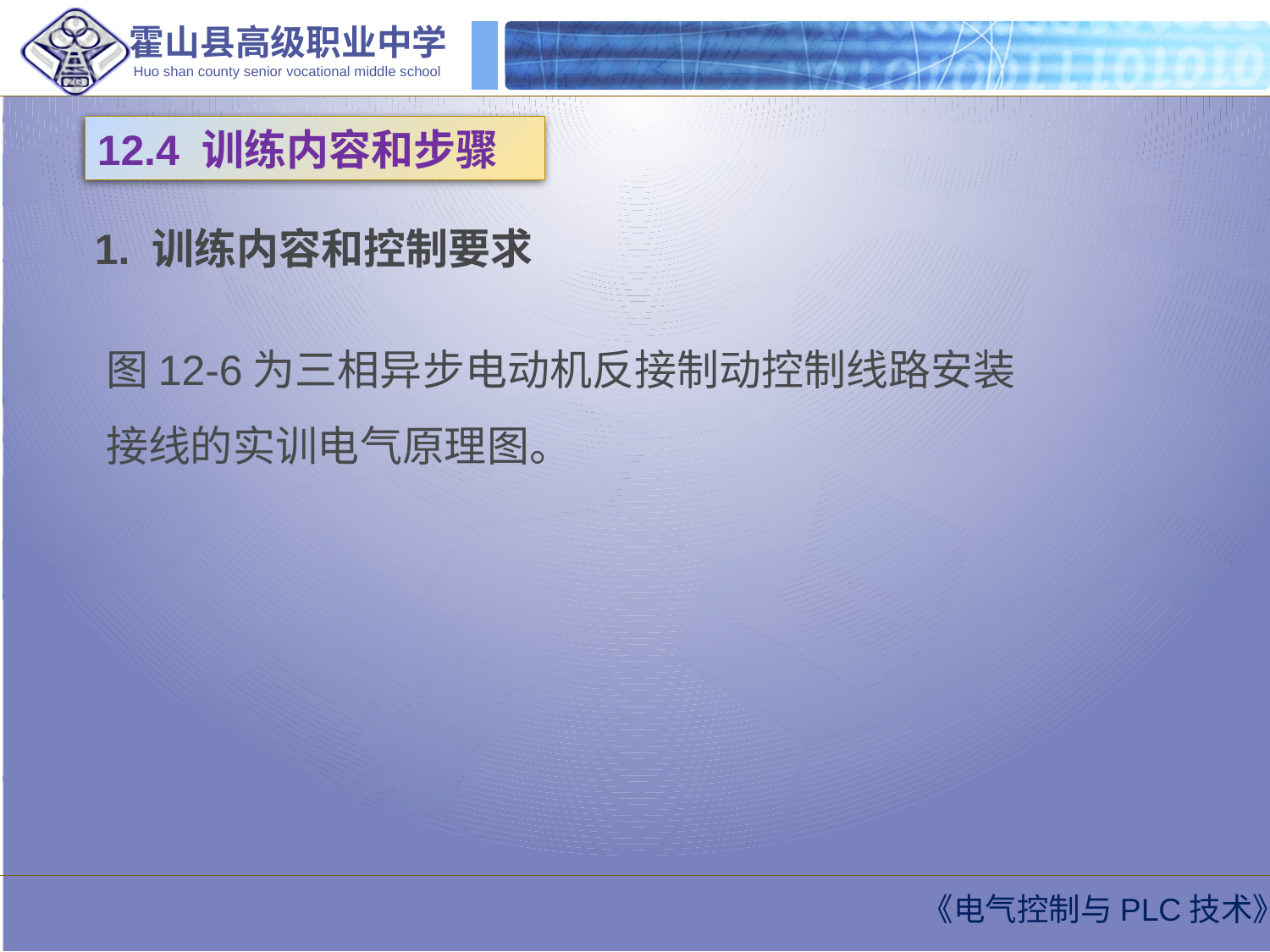

12.4 训练内容和步骤
1. 训练内容和控制要求
图12-6为三相异步电动机反接制动控制线路安装接线的实训电气原理图。